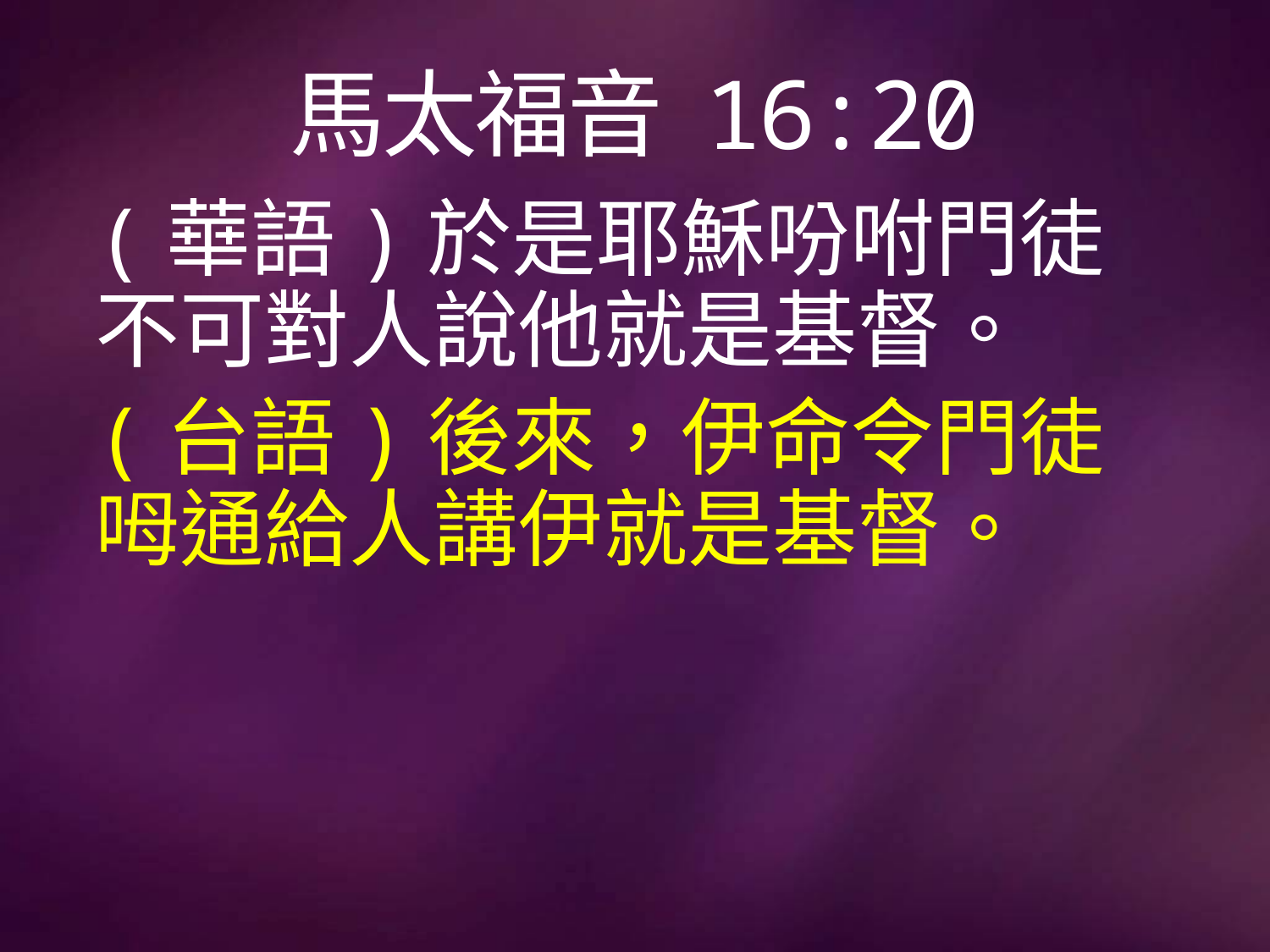

# 馬太福音 16:20
(華語)於是耶穌吩咐門徒不可對人說他就是基督。
(台語)後來，伊命令門徒呣通給人講伊就是基督。